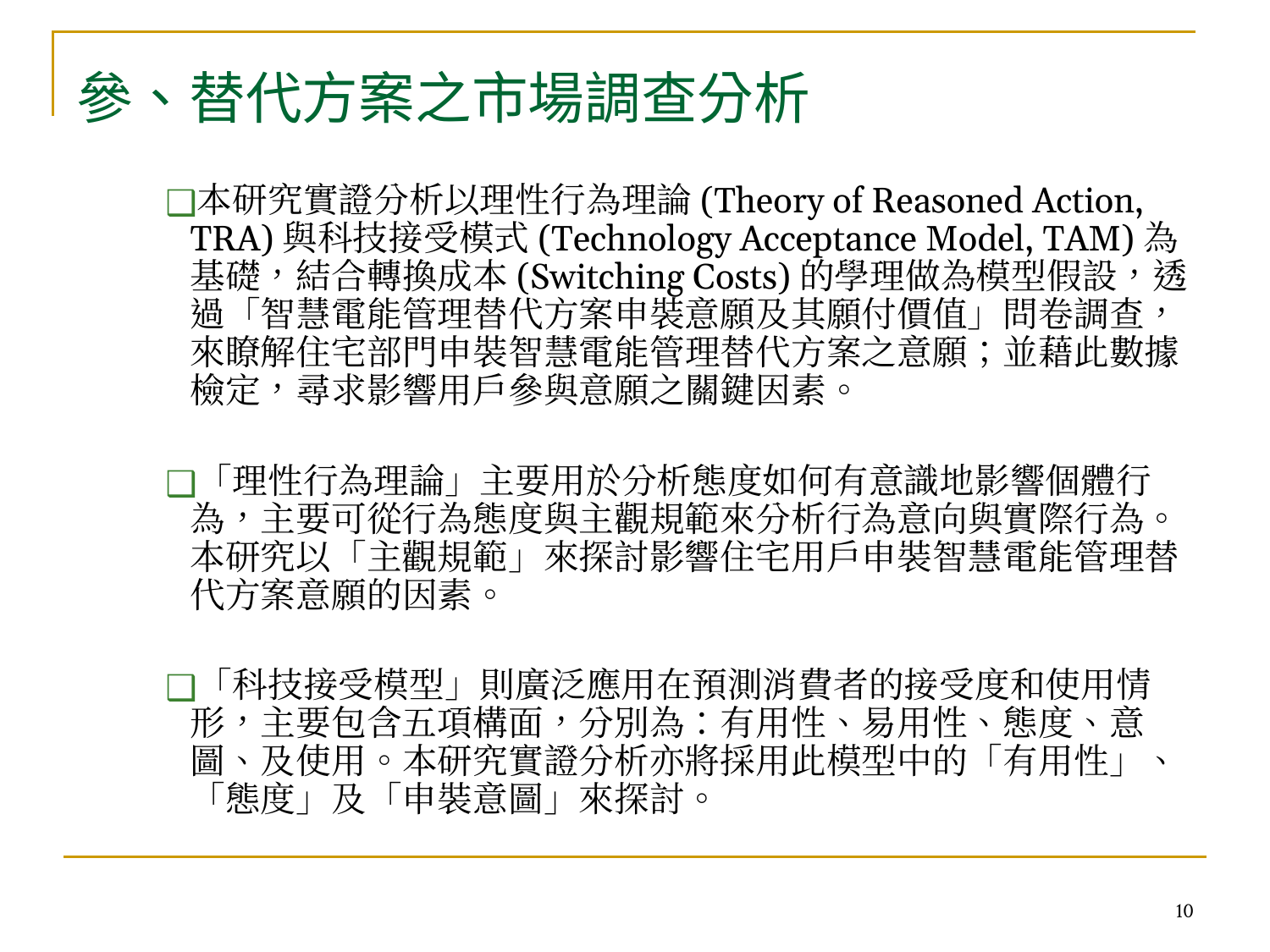

參、替代方案之市場調查分析
本研究實證分析以理性行為理論(Theory of Reasoned Action, TRA)與科技接受模式(Technology Acceptance Model, TAM)為基礎，結合轉換成本(Switching Costs)的學理做為模型假設，透過「智慧電能管理替代方案申裝意願及其願付價值」問卷調查，來瞭解住宅部門申裝智慧電能管理替代方案之意願；並藉此數據檢定，尋求影響用戶參與意願之關鍵因素。

「理性行為理論」主要用於分析態度如何有意識地影響個體行為，主要可從行為態度與主觀規範來分析行為意向與實際行為。本研究以「主觀規範」來探討影響住宅用戶申裝智慧電能管理替代方案意願的因素。

「科技接受模型」則廣泛應用在預測消費者的接受度和使用情形，主要包含五項構面，分別為：有用性、易用性、態度、意圖、及使用。本研究實證分析亦將採用此模型中的「有用性」、「態度」及「申裝意圖」來探討。
10